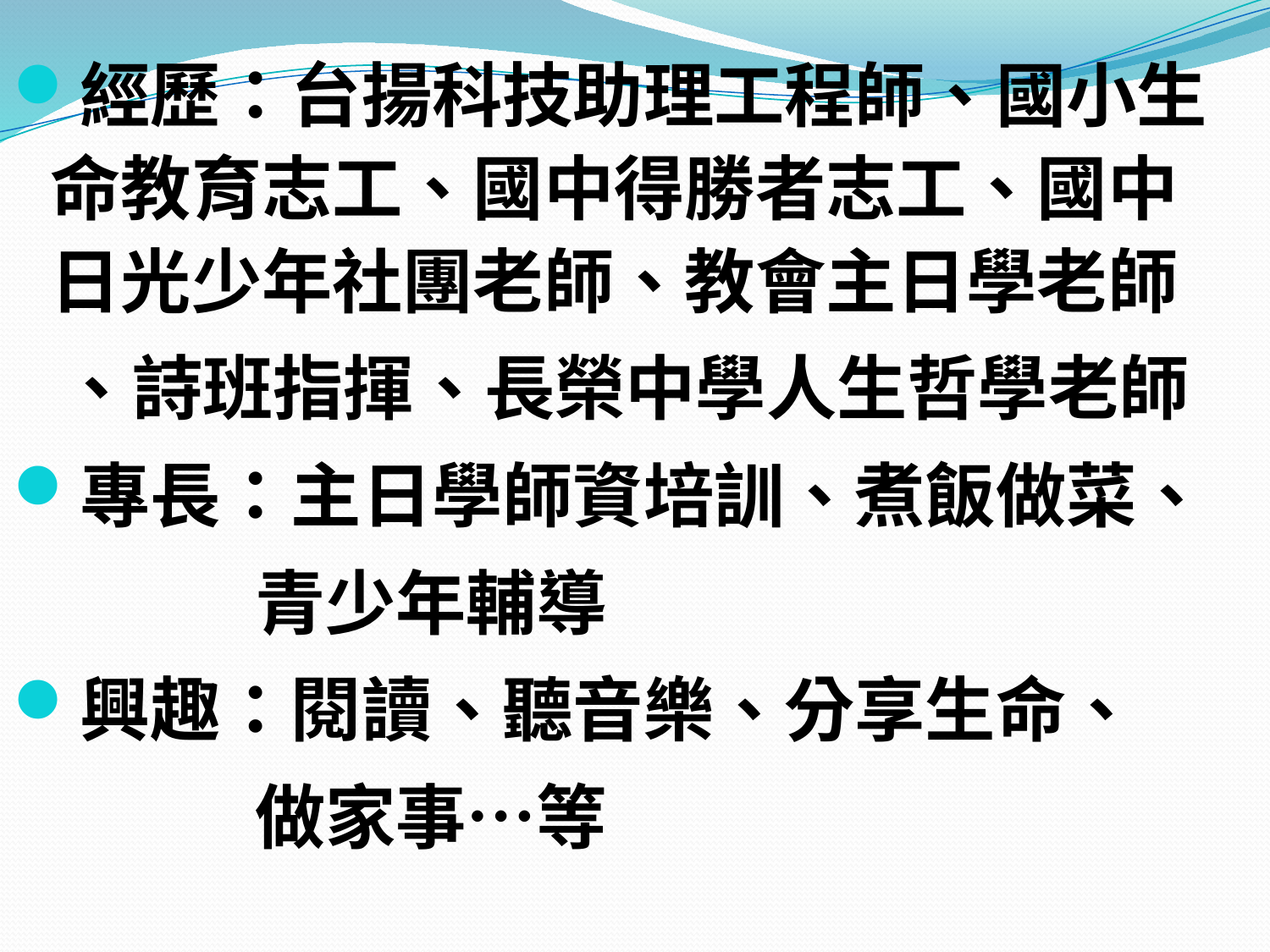

經歷：台揚科技助理工程師、國小生命教育志工、國中得勝者志工、國中日光少年社團老師、教會主日學老師
  、詩班指揮、長榮中學人生哲學老師
專長：主日學師資培訓、煮飯做菜、
              青少年輔導
興趣：閱讀、聽音樂、分享生命、
              做家事…等